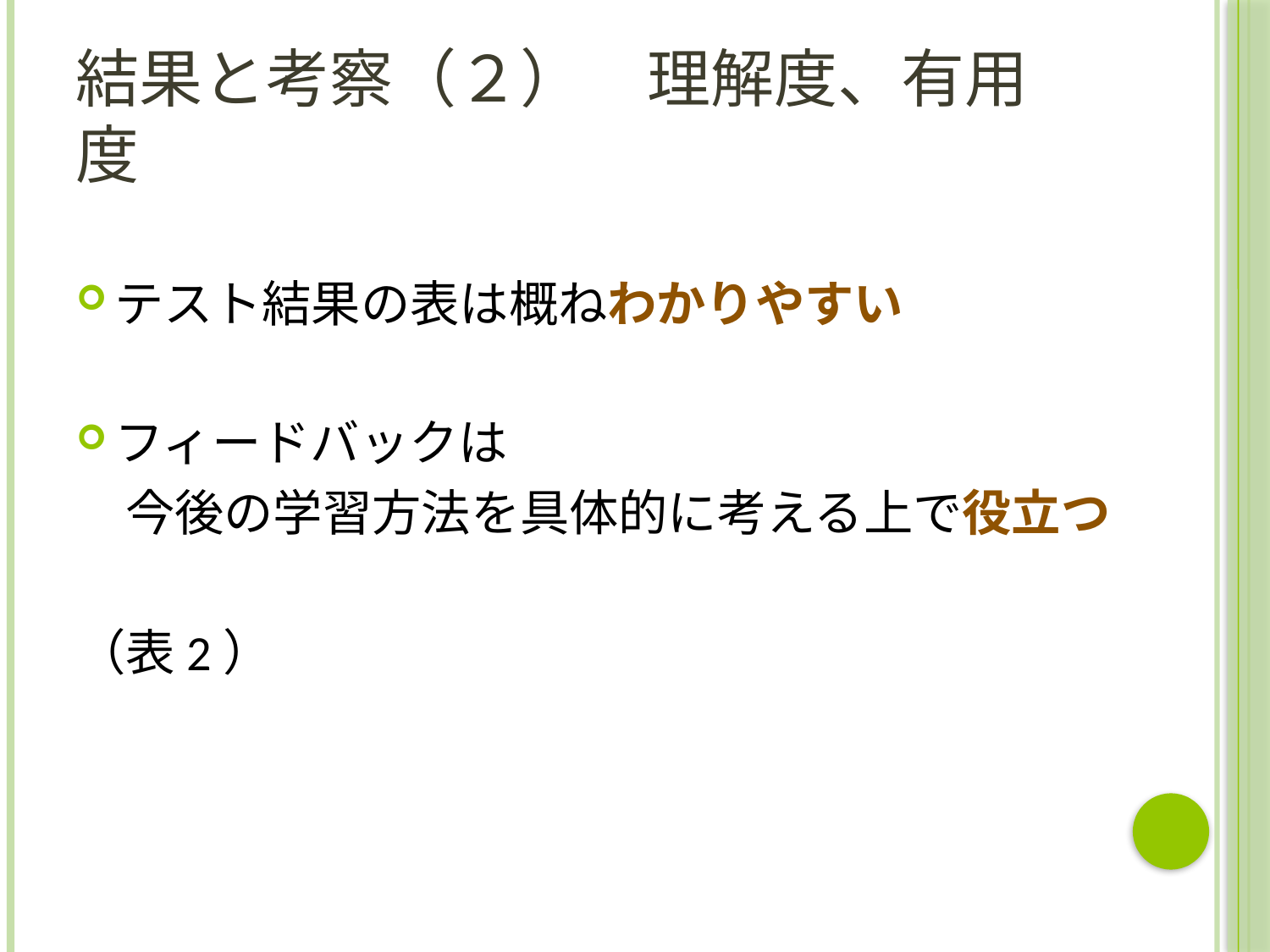

# 結果と考察（２）　理解度、有用度
テスト結果の表は概ねわかりやすい

フィードバックは
　今後の学習方法を具体的に考える上で役立つ

（表2）